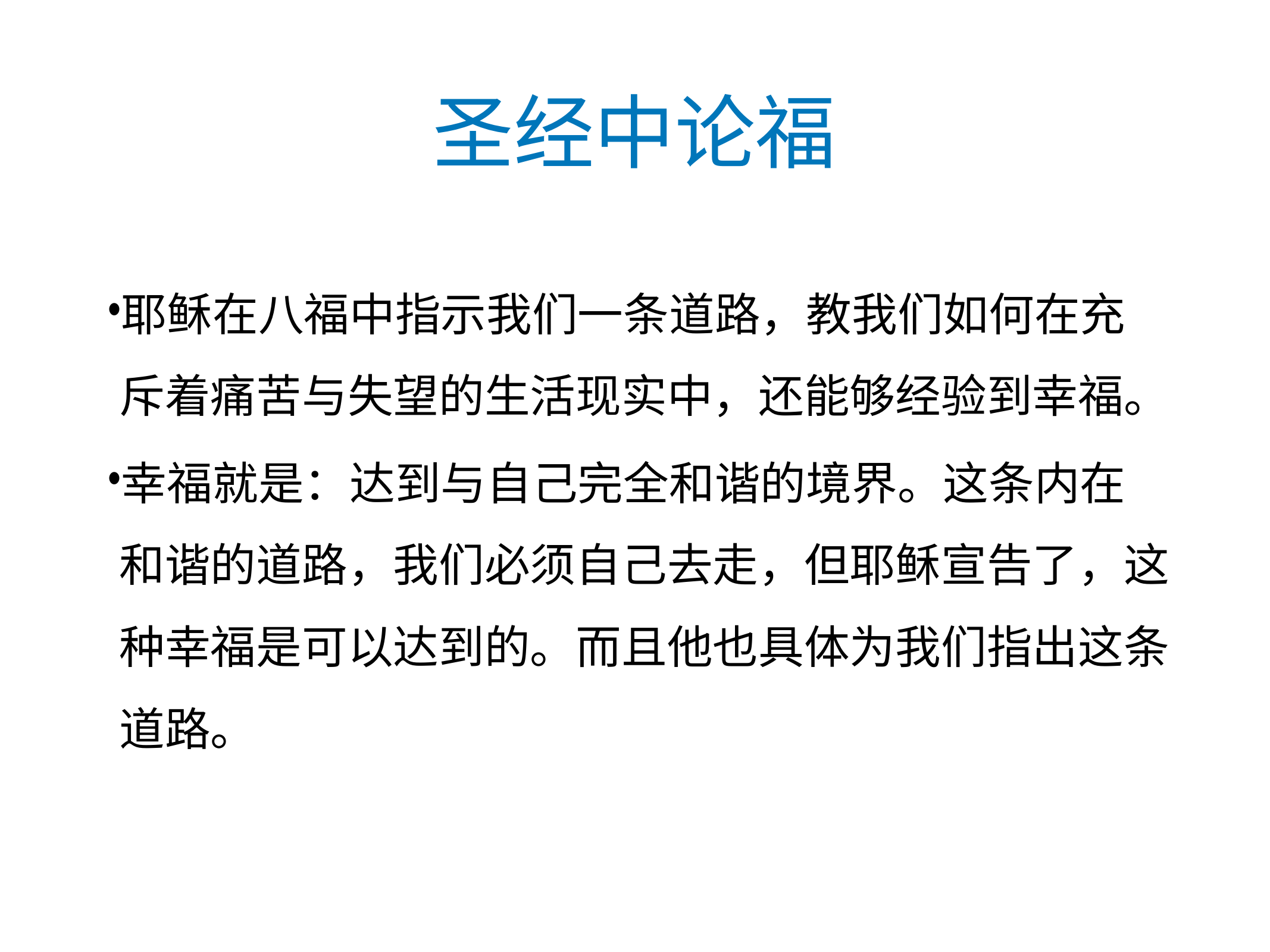

# 圣经中论福
耶稣在八福中指示我们一条道路，教我们如何在充斥着痛苦与失望的生活现实中，还能够经验到幸福。
幸福就是：达到与自己完全和谐的境界。这条内在和谐的道路，我们必须自己去走，但耶稣宣告了，这种幸福是可以达到的。而且他也具体为我们指出这条道路。